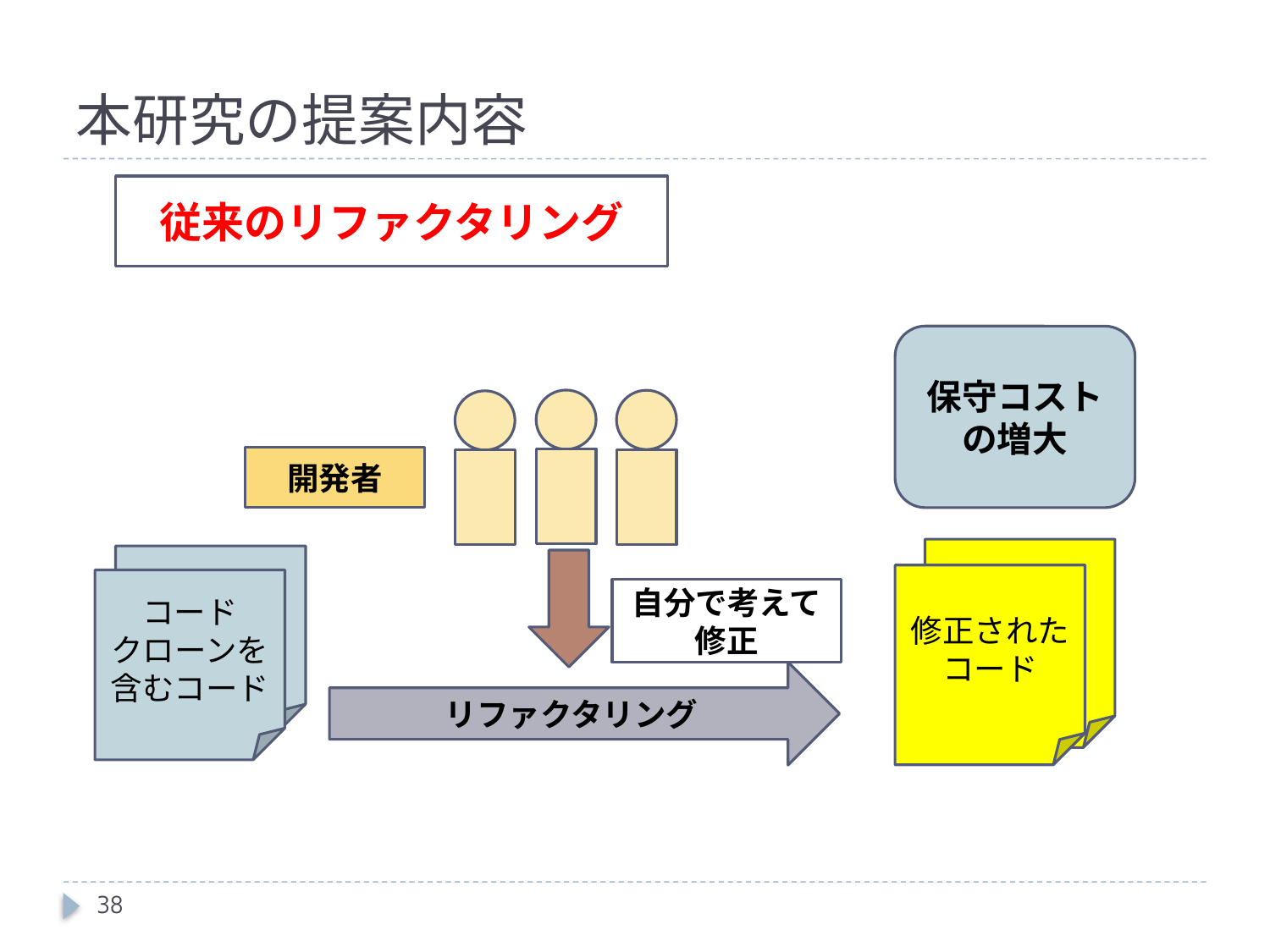

# 本研究の提案内容

従来のリファクタリング
保守コストの増大

開発者

修正されたコード
コード
クローンを含むコード
自分で考えて修正
リファクタリング
38